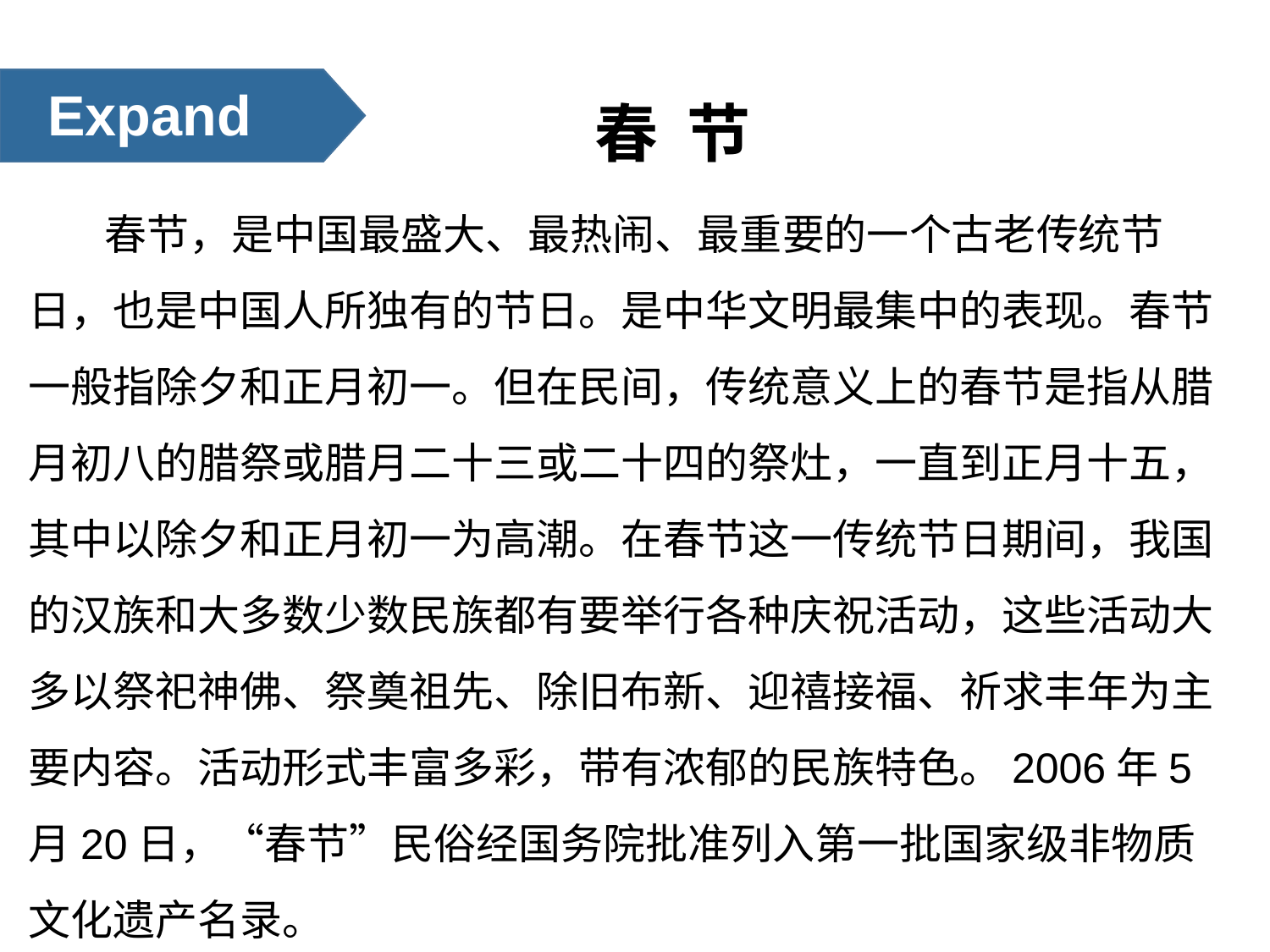

Expand
 春  节
       春节，是中国最盛大、最热闹、最重要的一个古老传统节日，也是中国人所独有的节日。是中华文明最集中的表现。春节一般指除夕和正月初一。但在民间，传统意义上的春节是指从腊月初八的腊祭或腊月二十三或二十四的祭灶，一直到正月十五，其中以除夕和正月初一为高潮。在春节这一传统节日期间，我国的汉族和大多数少数民族都有要举行各种庆祝活动，这些活动大多以祭祀神佛、祭奠祖先、除旧布新、迎禧接福、祈求丰年为主要内容。活动形式丰富多彩，带有浓郁的民族特色。2006年5月20日，“春节”民俗经国务院批准列入第一批国家级非物质文化遗产名录。